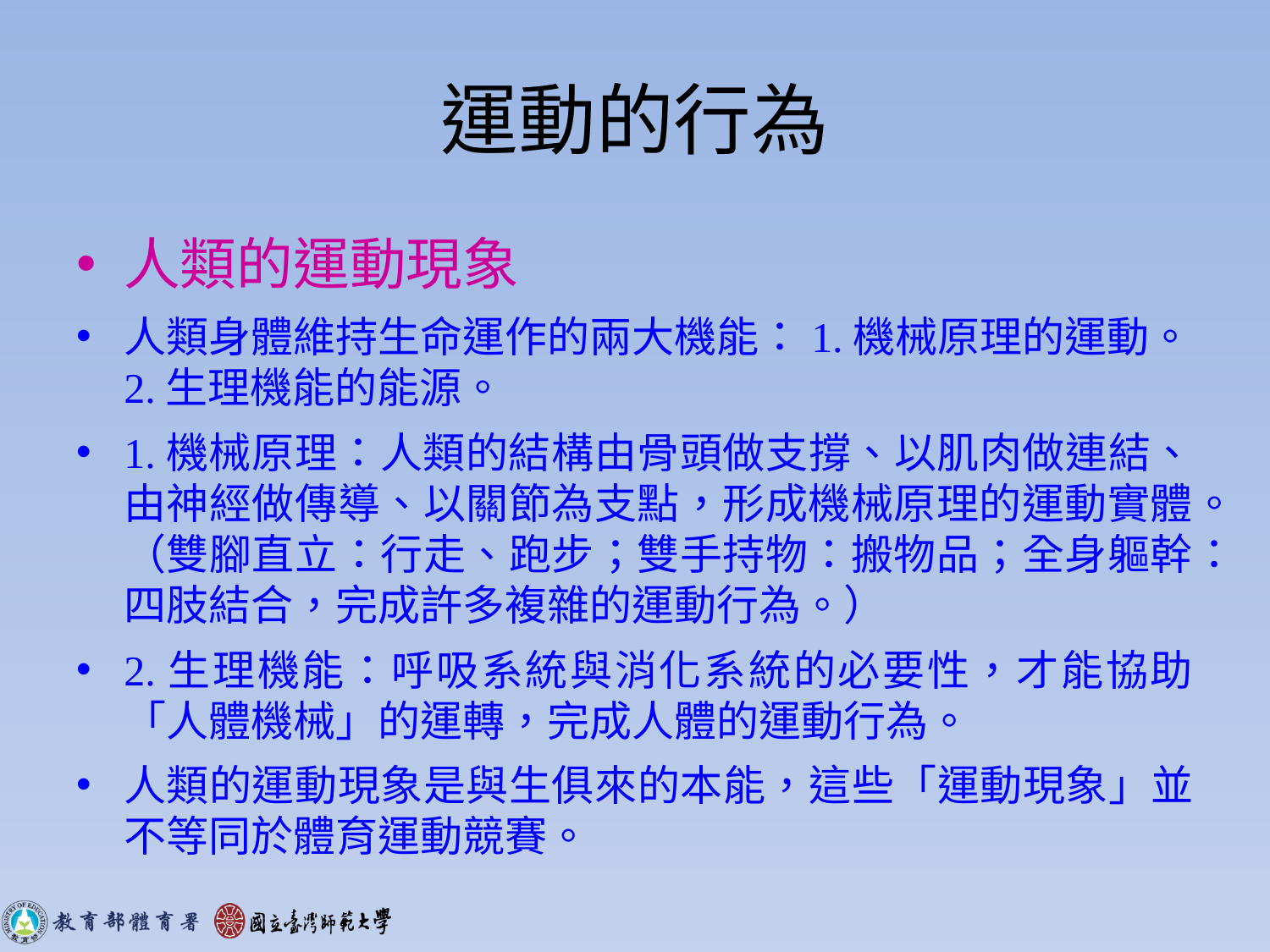

# 運動的行為
人類的運動現象
人類身體維持生命運作的兩大機能：1.機械原理的運動。2.生理機能的能源。
1.機械原理：人類的結構由骨頭做支撐、以肌肉做連結、由神經做傳導、以關節為支點，形成機械原理的運動實體。（雙腳直立：行走、跑步；雙手持物：搬物品；全身軀幹：四肢結合，完成許多複雜的運動行為。）
2.生理機能：呼吸系統與消化系統的必要性，才能協助「人體機械」的運轉，完成人體的運動行為。
人類的運動現象是與生俱來的本能，這些「運動現象」並不等同於體育運動競賽。